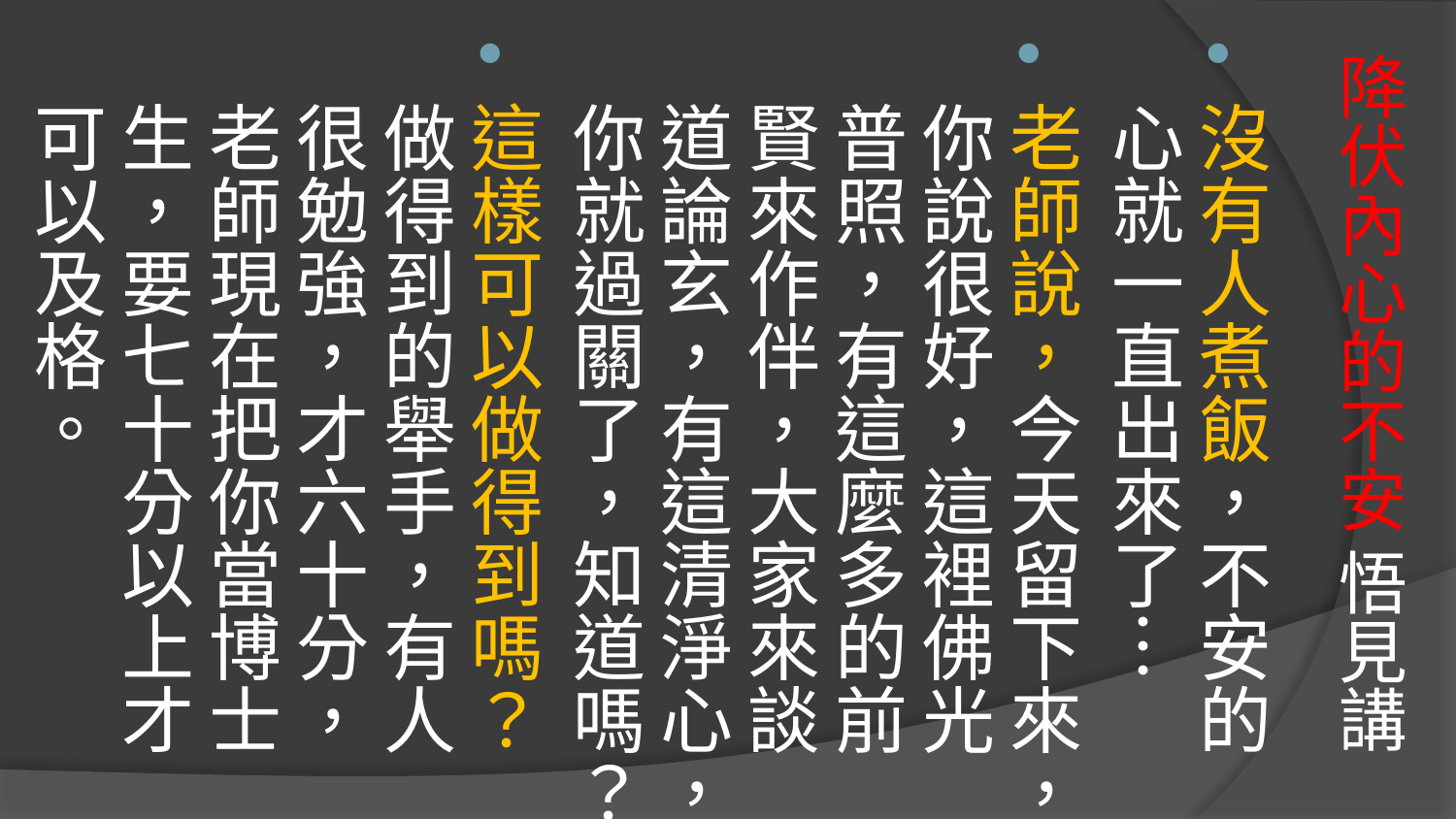

沒有人煮飯，不安的心就一直出來了…
老師說，今天留下來，你說很好，這裡佛光普照，有這麼多的前賢來作伴，大家來談道論玄，有這清淨心，你就過關了，知道嗎？
這樣可以做得到嗎？做得到的舉手，有人很勉強，才六十分，老師現在把你當博士生，要七十分以上才可以及格。
# 降伏內心的不安 悟見講